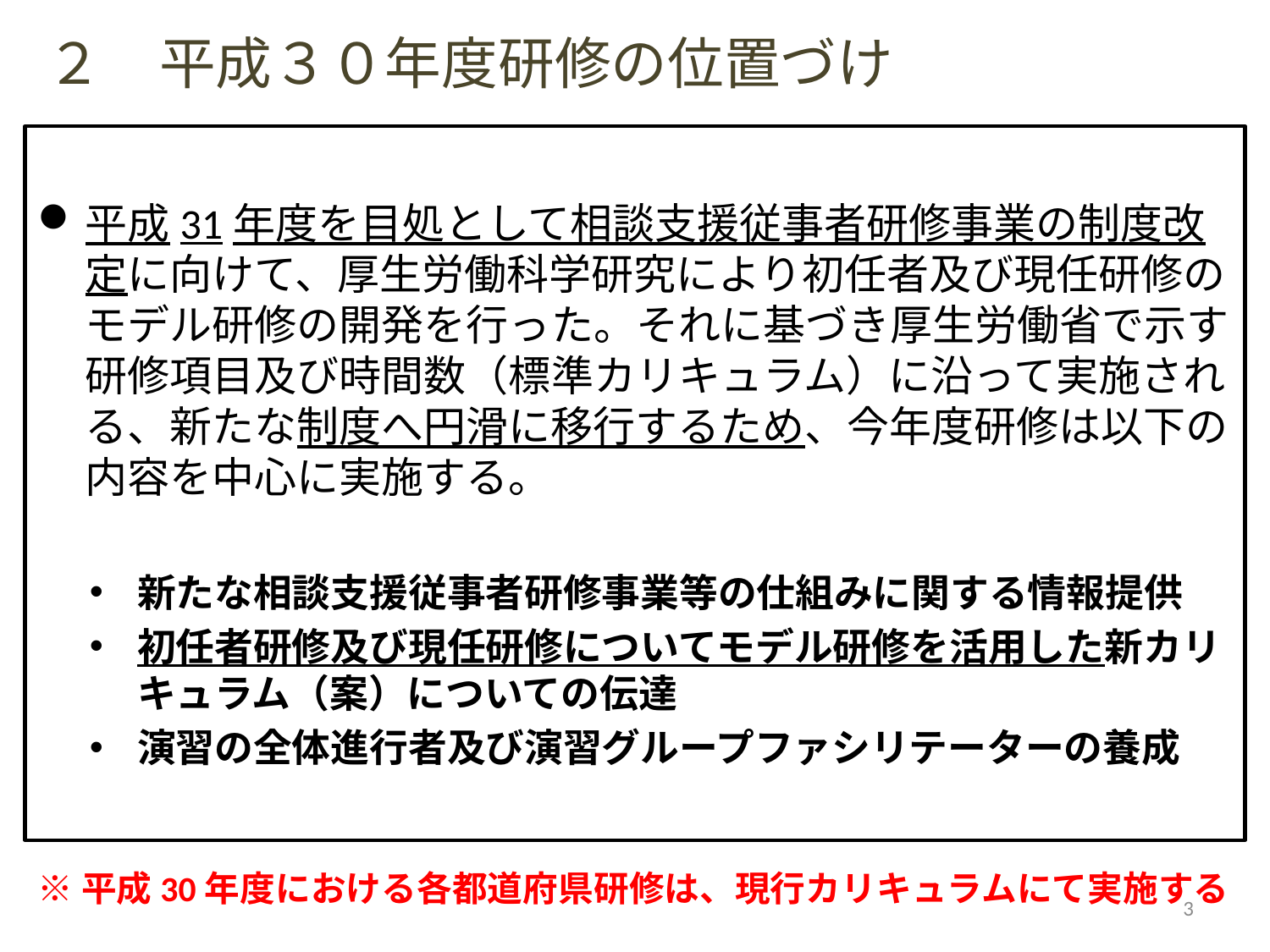

# ２　平成３０年度研修の位置づけ
平成31年度を目処として相談支援従事者研修事業の制度改定に向けて、厚生労働科学研究により初任者及び現任研修のモデル研修の開発を行った。それに基づき厚生労働省で示す研修項目及び時間数（標準カリキュラム）に沿って実施される、新たな制度へ円滑に移行するため、今年度研修は以下の内容を中心に実施する。

新たな相談支援従事者研修事業等の仕組みに関する情報提供
初任者研修及び現任研修についてモデル研修を活用した新カリキュラム（案）についての伝達
演習の全体進行者及び演習グループファシリテーターの養成
※平成30年度における各都道府県研修は、現行カリキュラムにて実施する
3